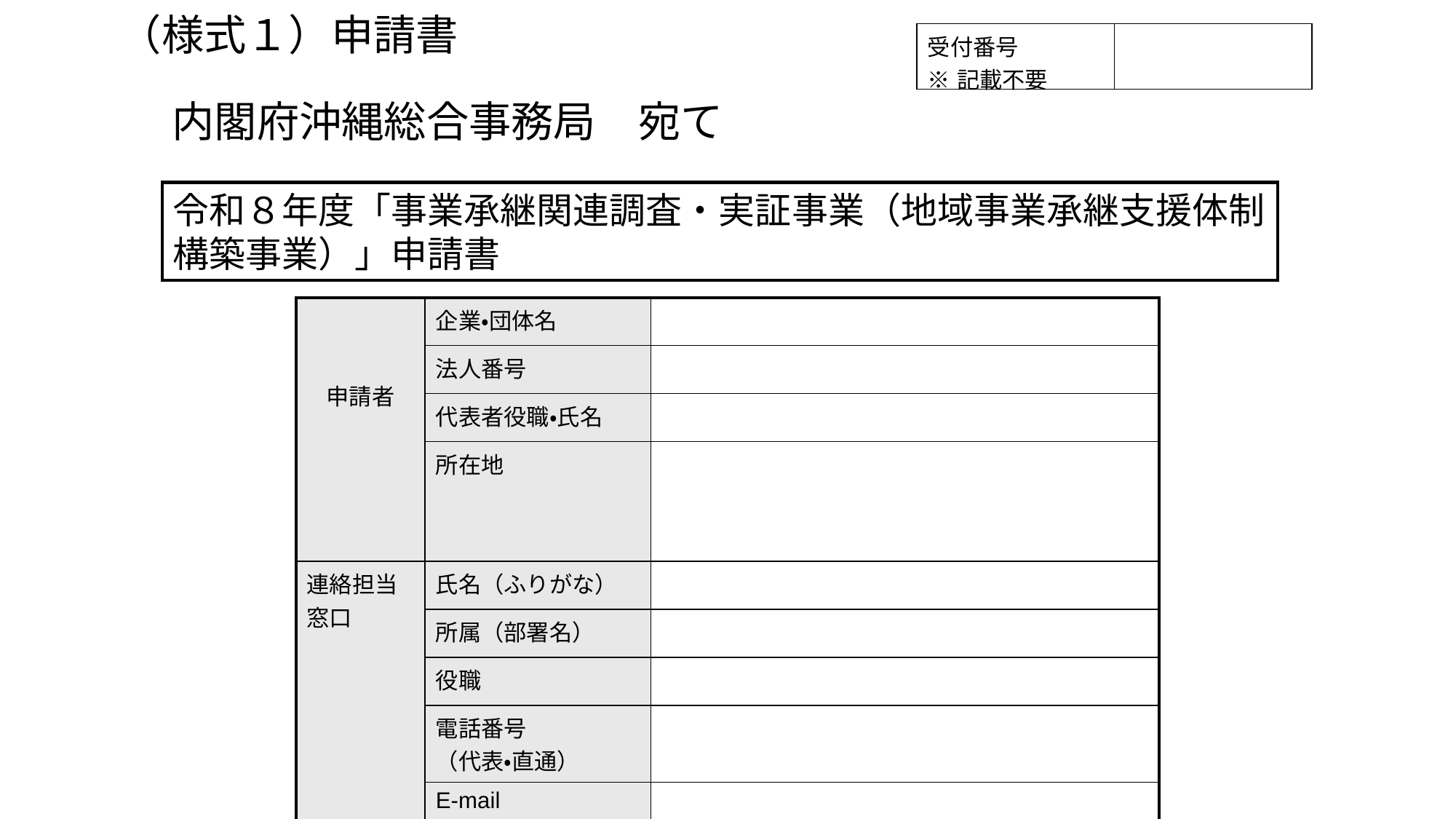

（様式１）申請書
| 受付番号 ※記載不要 |  |
| --- | --- |
# 内閣府沖縄総合事務局　宛て
令和８年度「事業承継関連調査・実証事業（地域事業承継支援体制構築事業）」申請書
| 申請者 | 企業・団体名 |  |
| --- | --- | --- |
|  | 法人番号 |  |
|  | 代表者役職・氏名 |  |
|  | 所在地 |  |
| 連絡担当窓口 | 氏名（ふりがな） |  |
| 連絡担当窓口 | 所属（部署名） |  |
|  | 役職 |  |
|  | 電話番号 （代表・直通） |  |
|  | E-mail |  |